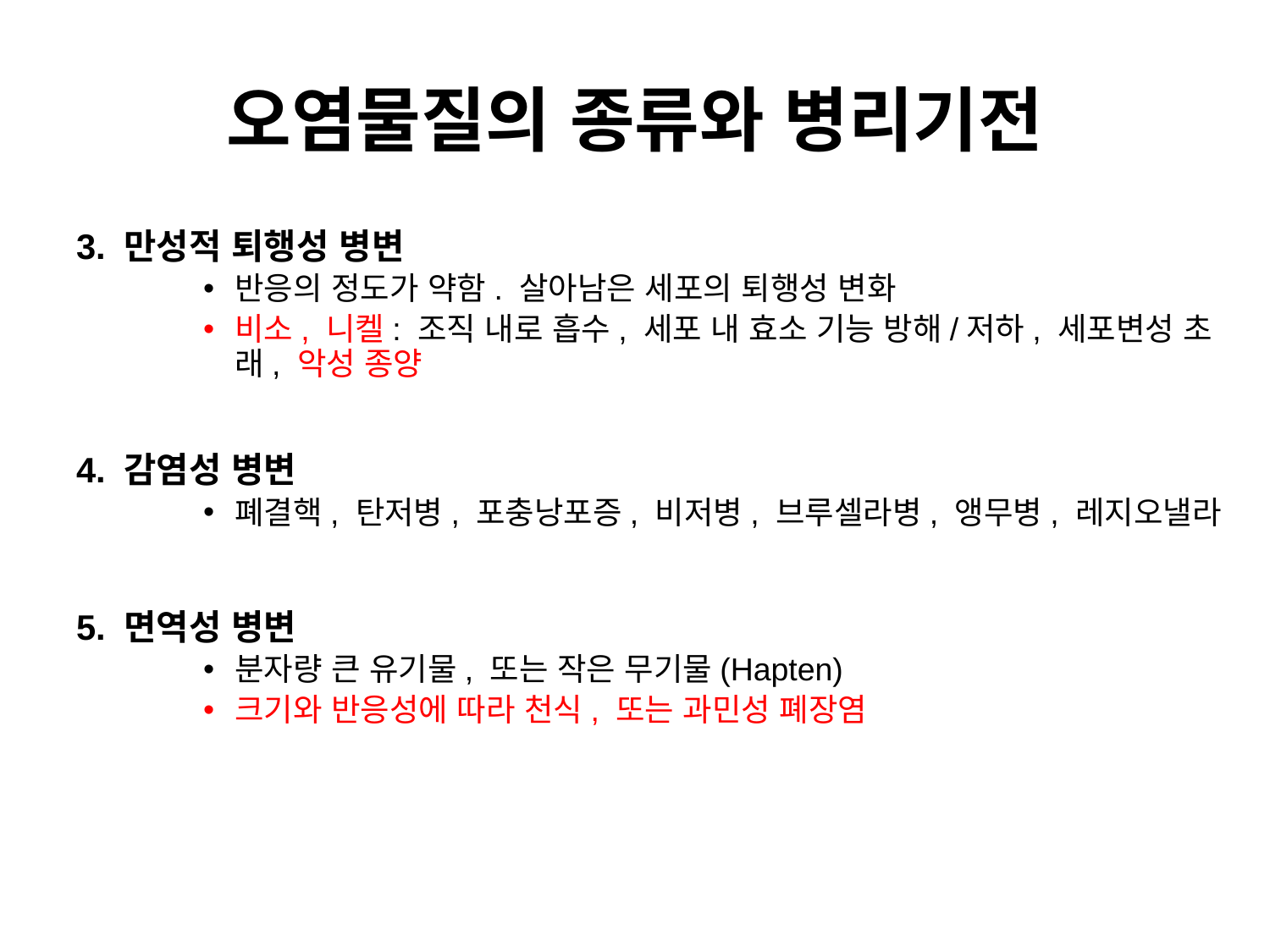

# 오염물질의 종류와 병리기전
3. 만성적 퇴행성 병변
반응의 정도가 약함. 살아남은 세포의 퇴행성 변화
비소, 니켈: 조직 내로 흡수, 세포 내 효소 기능 방해/저하, 세포변성 초래, 악성 종양

4. 감염성 병변
폐결핵, 탄저병, 포충낭포증, 비저병, 브루셀라병, 앵무병, 레지오낼라

5. 면역성 병변
분자량 큰 유기물, 또는 작은 무기물(Hapten)
크기와 반응성에 따라 천식, 또는 과민성 폐장염